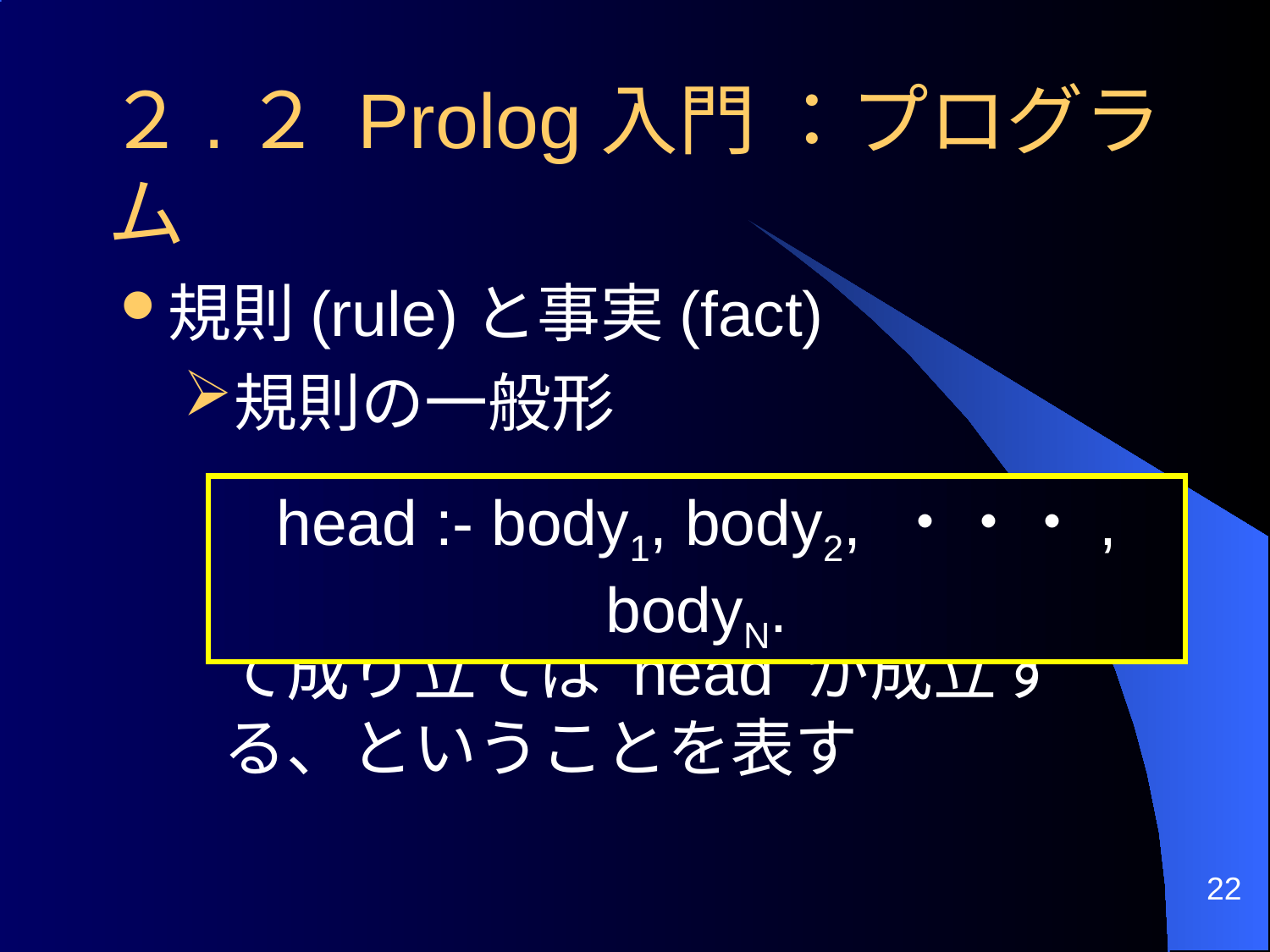

２.２ Prolog入門 ：プログラム
規則(rule)と事実(fact)
規則の一般形

	 body1 から bodyN までがすべて成り立てば head が成立する、ということを表す
head :- body1, body2, ・・・, bodyN.
22